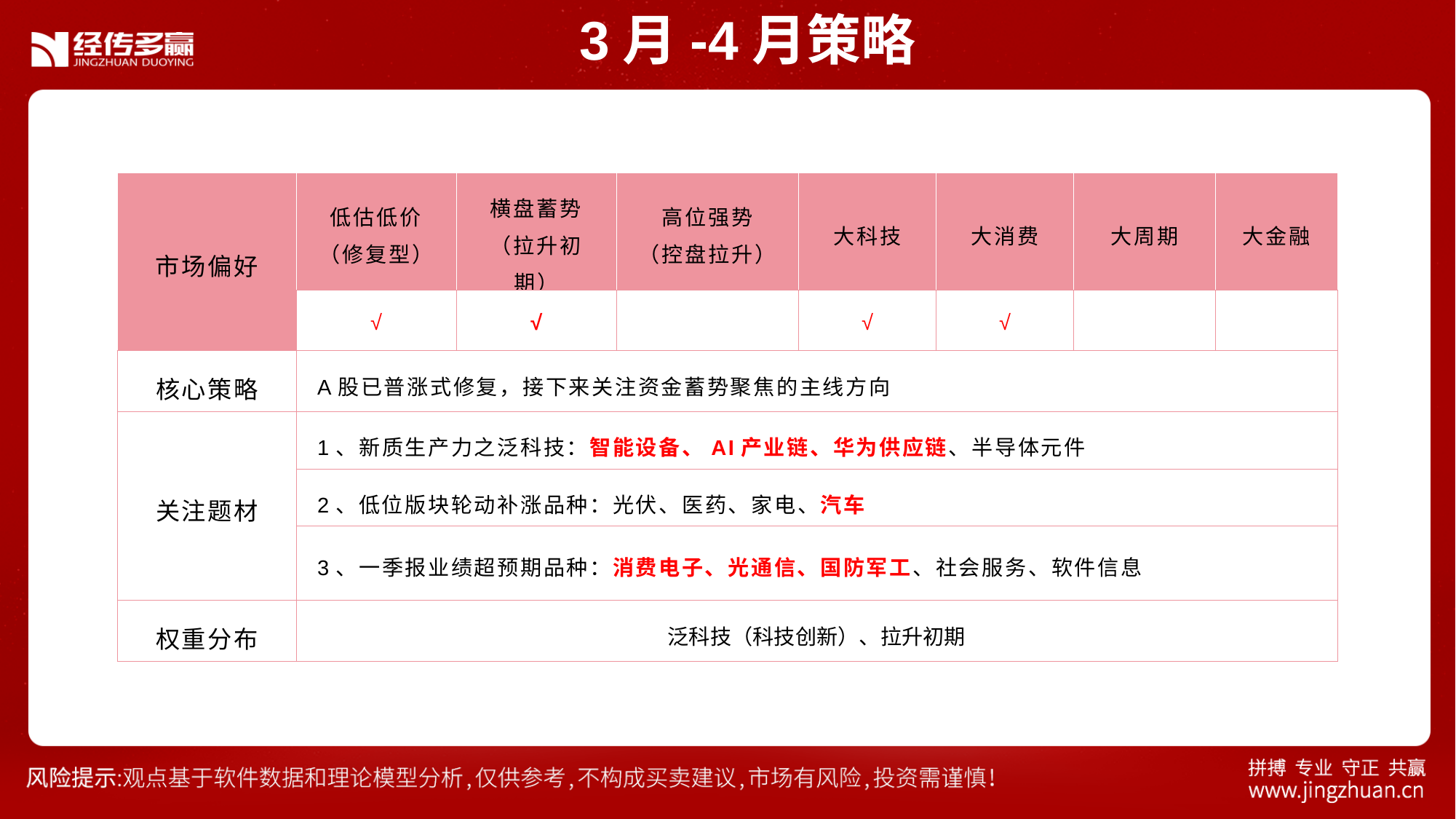

3月-4月策略
| 市场偏好 | 低估低价（修复型） | 横盘蓄势（拉升初期） | 高位强势 （控盘拉升） | 大科技 | 大消费 | 大周期 | 大金融 |
| --- | --- | --- | --- | --- | --- | --- | --- |
|  | √ | √ |  | √ | √ |  |  |
| 核心策略 | A股已普涨式修复，接下来关注资金蓄势聚焦的主线方向 |  |  |  |  |  |  |
| 关注题材 | 1、新质生产力之泛科技：智能设备、AI产业链、华为供应链、半导体元件 |  |  |  |  |  |  |
|  | 2、低位版块轮动补涨品种：光伏、医药、家电、汽车 |  |  |  |  |  |  |
|  | 3、一季报业绩超预期品种：消费电子、光通信、国防军工、社会服务、软件信息 |  |  |  |  |  |  |
| 权重分布 | 泛科技（科技创新）、拉升初期 |  |  |  |  |  |  |